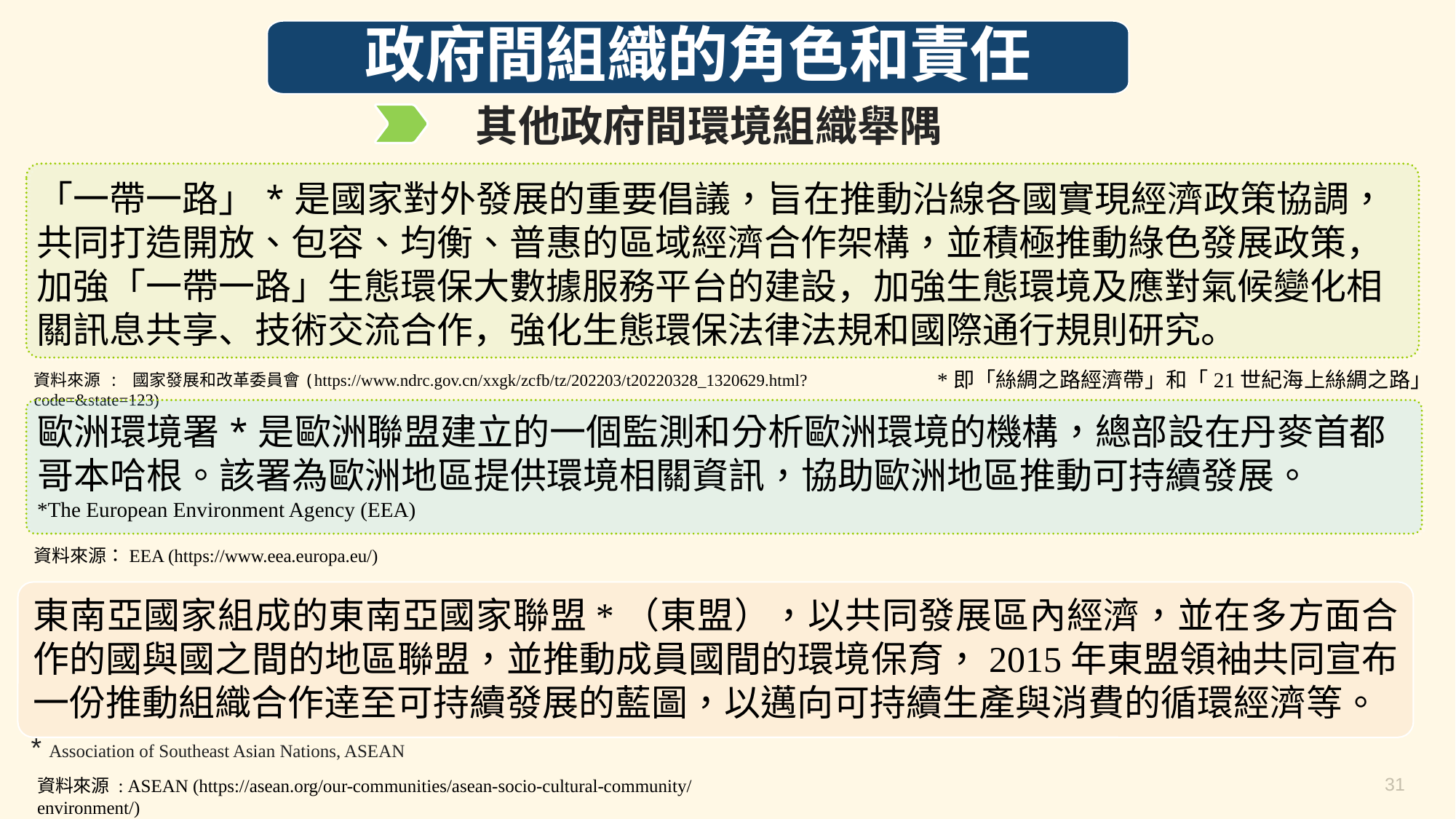

政府間組織的角色和責任
其他政府間環境組織舉隅

「一帶一路」*是國家對外發展的重要倡議，旨在推動沿線各國實現經濟政策協調，共同打造開放、包容、均衡、普惠的區域經濟合作架構，並積極推動綠色發展政策，加強「一帶一路」生態環保大數據服務平台的建設，加強生態環境及應對氣候變化相關訊息共享、技術交流合作，強化生態環保法律法規和國際通行規則研究。
*即「絲綢之路經濟帶」和「21世紀海上絲綢之路」
資料來源 : 國家發展和改革委員會(https://www.ndrc.gov.cn/xxgk/zcfb/tz/202203/t20220328_1320629.html?code=&state=123)

歐洲環境署*是歐洲聯盟建立的一個監測和分析歐洲環境的機構，總部設在丹麥首都哥本哈根。該署為歐洲地區提供環境相關資訊，協助歐洲地區推動可持續發展。
*The European Environment Agency (EEA)
資料來源：EEA (https://www.eea.europa.eu/)
東南亞國家組成的東南亞國家聯盟*（東盟），以共同發展區內經濟，並在多方面合作的國與國之間的地區聯盟，並推動成員國間的環境保育，2015年東盟領袖共同宣布一份推動組織合作逹至可持續發展的藍圖，以邁向可持續生產與消費的循環經濟等。
* Association of Southeast Asian Nations, ASEAN
資料來源 : ASEAN (https://asean.org/our-communities/asean-socio-cultural-community/environment/)